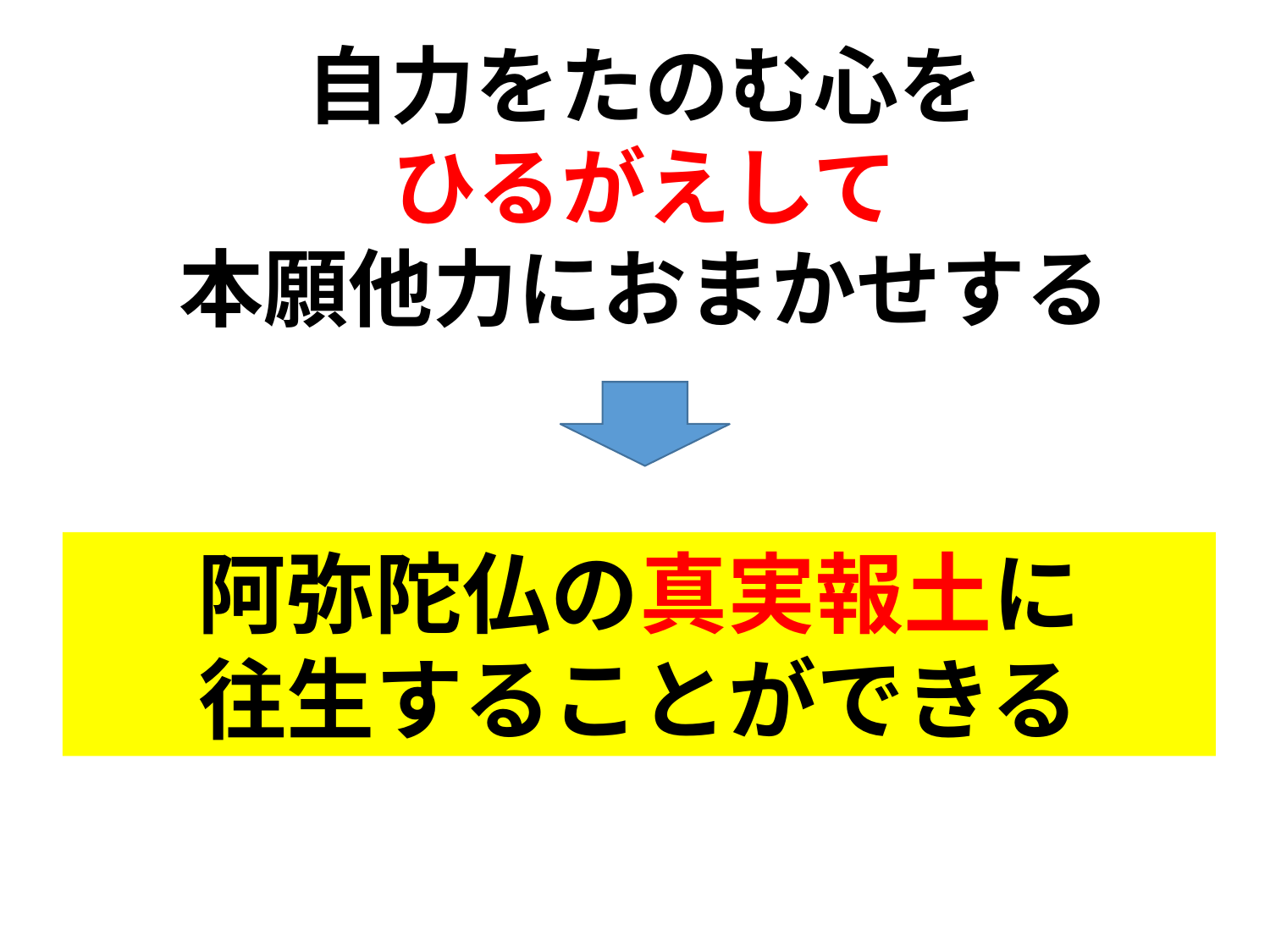

自力をたのむ心を
ひるがえして
本願他力におまかせする

阿弥陀仏の真実報土に
往生することができる